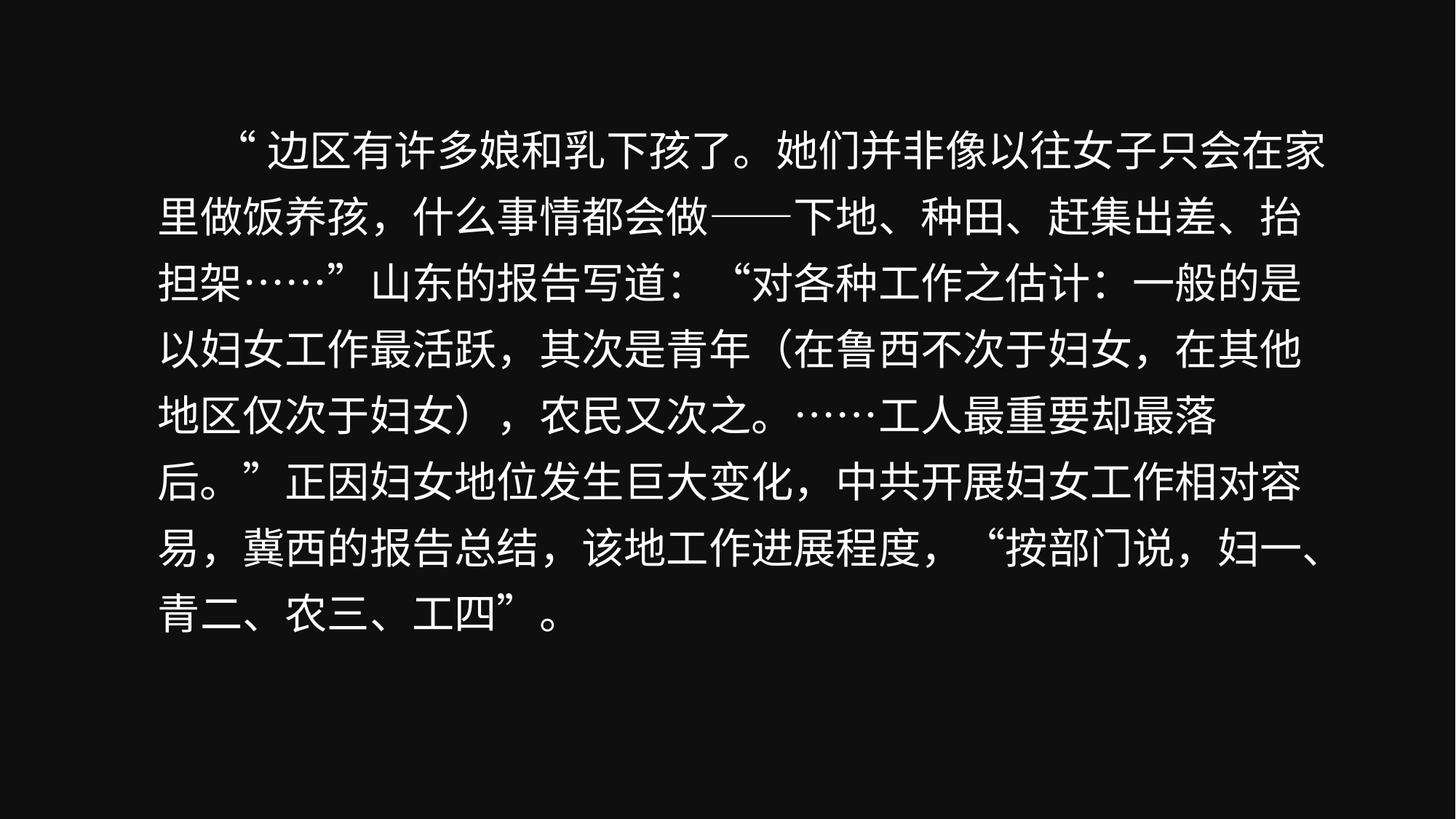

“边区有许多娘和乳下孩了。她们并非像以往女子只会在家里做饭养孩，什么事情都会做——下地、种田、赶集出差、抬担架……”山东的报告写道：“对各种工作之估计：一般的是以妇女工作最活跃，其次是青年（在鲁西不次于妇女，在其他地区仅次于妇女），农民又次之。……工人最重要却最落后。”正因妇女地位发生巨大变化，中共开展妇女工作相对容易，冀西的报告总结，该地工作进展程度，“按部门说，妇一、青二、农三、工四”。